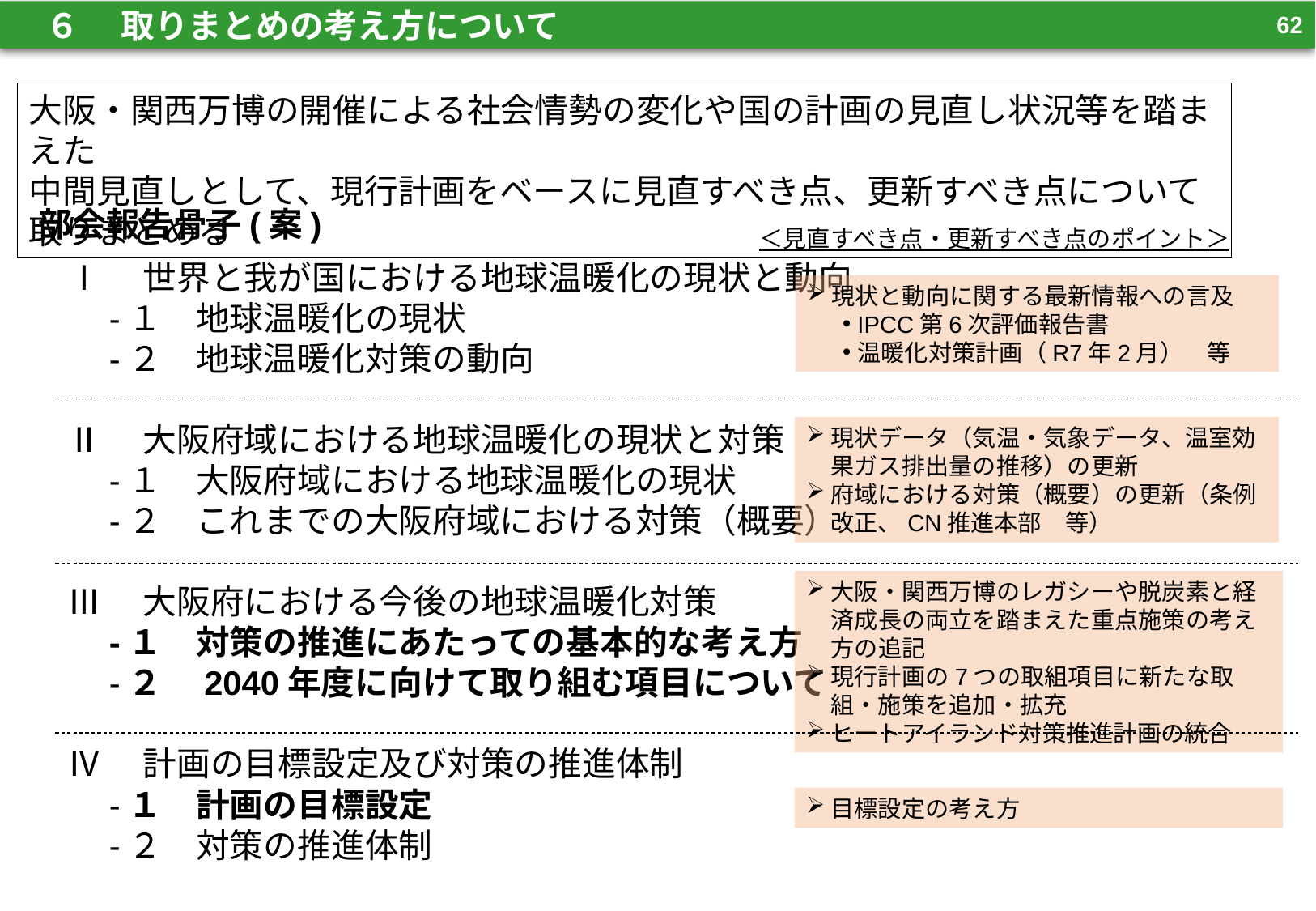

62
　６　 取りまとめの考え方について
62
大阪・関西万博の開催による社会情勢の変化や国の計画の見直し状況等を踏まえた
中間見直しとして、現行計画をベースに見直すべき点、更新すべき点について取りまとめる
部会報告骨子(案)
＜見直すべき点・更新すべき点のポイント＞
Ⅰ　世界と我が国における地球温暖化の現状と動向
　-１　地球温暖化の現状
　-２　地球温暖化対策の動向

Ⅱ　大阪府域における地球温暖化の現状と対策
　-１　大阪府域における地球温暖化の現状
　-２　これまでの大阪府域における対策（概要）

Ⅲ　大阪府における今後の地球温暖化対策
　-１　対策の推進にあたっての基本的な考え方
　-２　2040年度に向けて取り組む項目について

Ⅳ　計画の目標設定及び対策の推進体制
　-１　計画の目標設定
　-２　対策の推進体制
現状と動向に関する最新情報への言及
IPCC第6次評価報告書
温暖化対策計画（R7年2月）　等
現状データ（気温・気象データ、温室効果ガス排出量の推移）の更新
府域における対策（概要）の更新（条例改正、CN推進本部　等）
大阪・関西万博のレガシーや脱炭素と経済成長の両立を踏まえた重点施策の考え方の追記
現行計画の7つの取組項目に新たな取組・施策を追加・拡充
ヒートアイランド対策推進計画の統合
目標設定の考え方